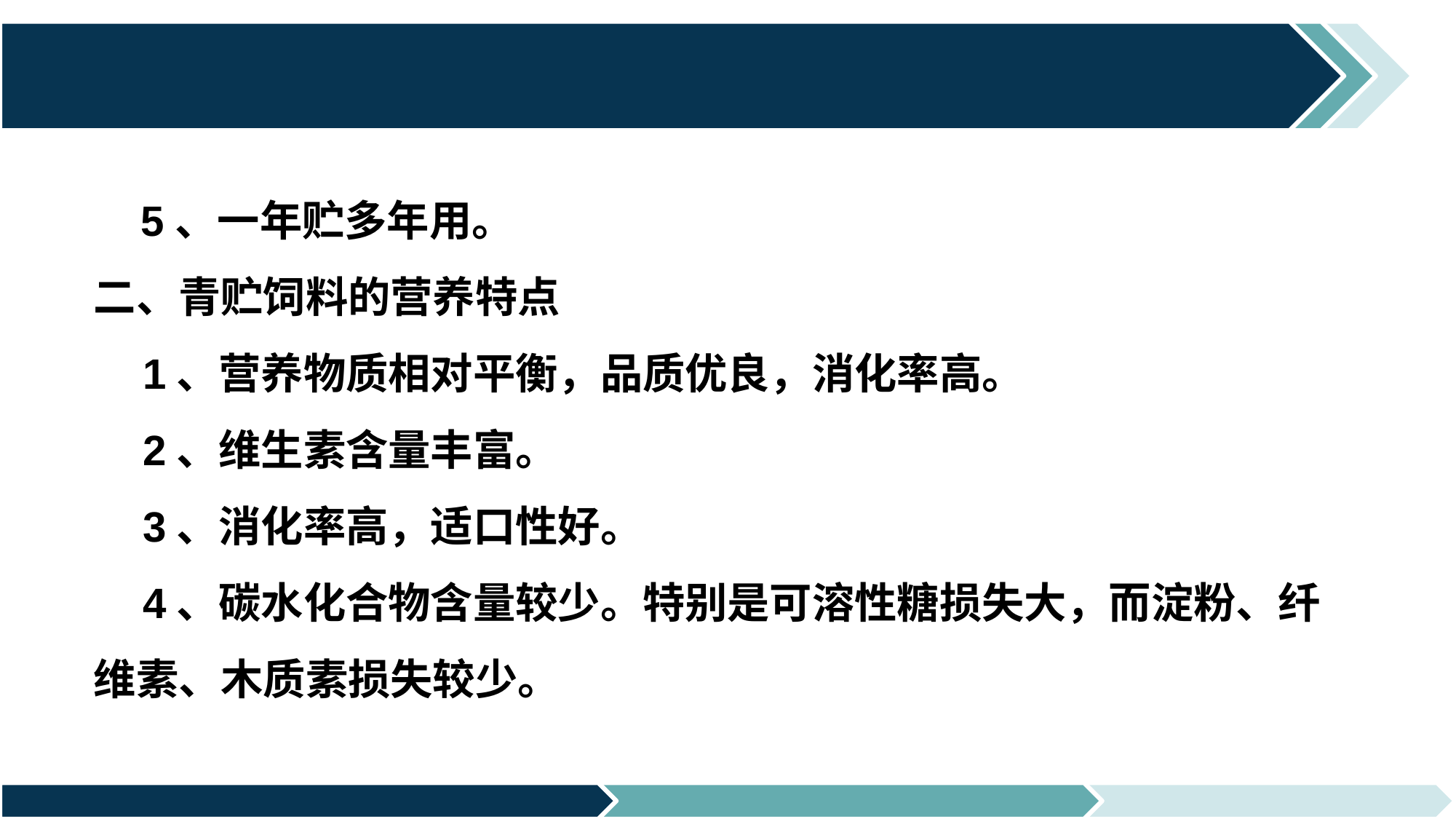

# 5、一年贮多年用。 二、青贮饲料的营养特点 1、营养物质相对平衡，品质优良，消化率高。 2、维生素含量丰富。 3、消化率高，适口性好。 4、碳水化合物含量较少。特别是可溶性糖损失大，而淀粉、纤维素、木质素损失较少。